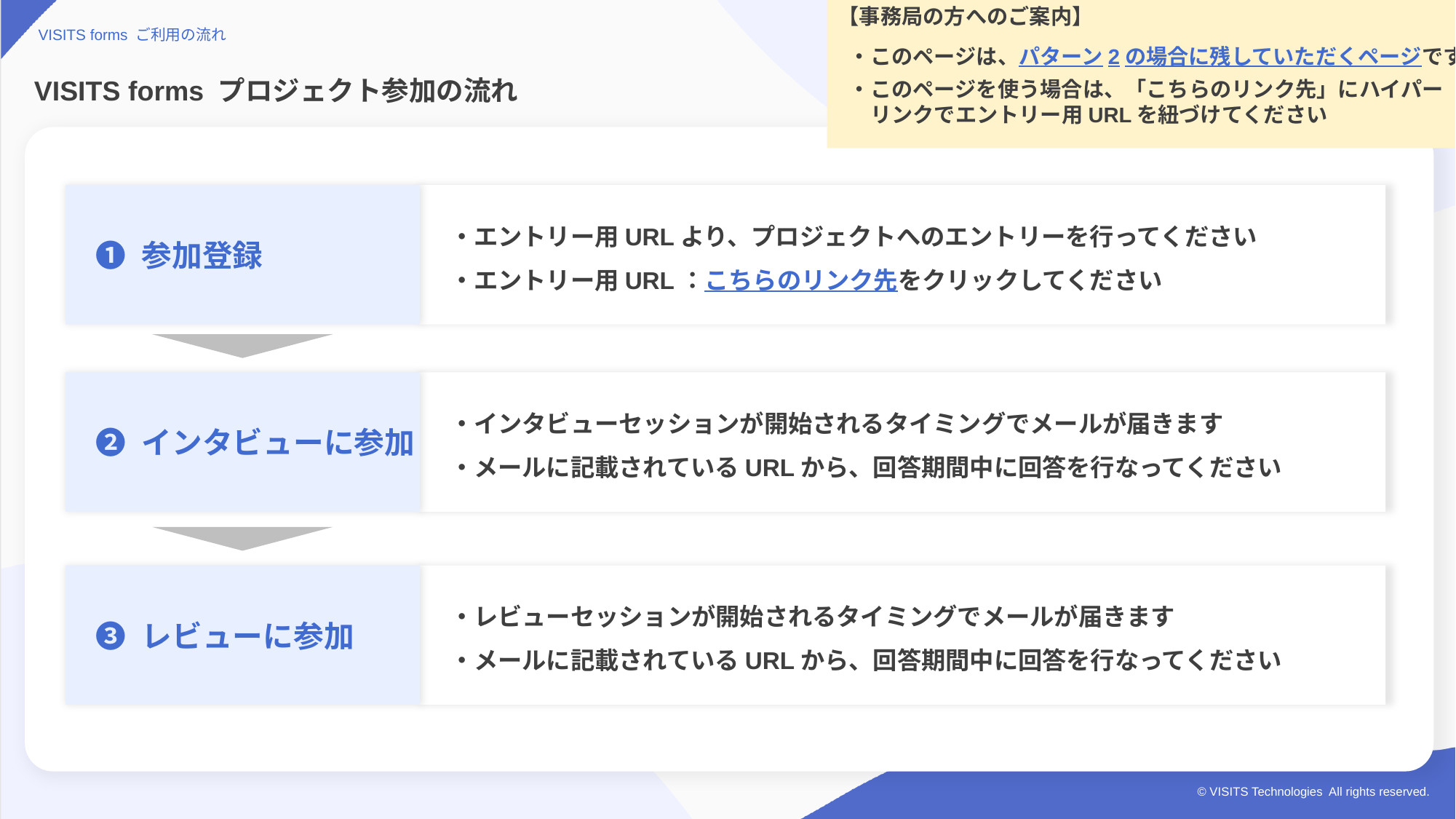

【事務局の方へのご案内】

 ・このページは、パターン2の場合に残していただくページです

 ・このページを使う場合は、「こちらのリンク先」にハイパー
 　リンクでエントリー用URLを紐づけてください
VISITS forms ご利用の流れ
# VISITS forms プロジェクト参加の流れ

❶ 参加登録
・エントリー用URLより、プロジェクトへのエントリーを行ってください

・エントリー用URL：こちらのリンク先をクリックしてください

❷ インタビューに参加
・インタビューセッションが開始されるタイミングでメールが届きます

・メールに記載されているURLから、回答期間中に回答を行なってください

❸ レビューに参加
・レビューセッションが開始されるタイミングでメールが届きます

・メールに記載されているURLから、回答期間中に回答を行なってください
© VISITS Technologies  All rights reserved.